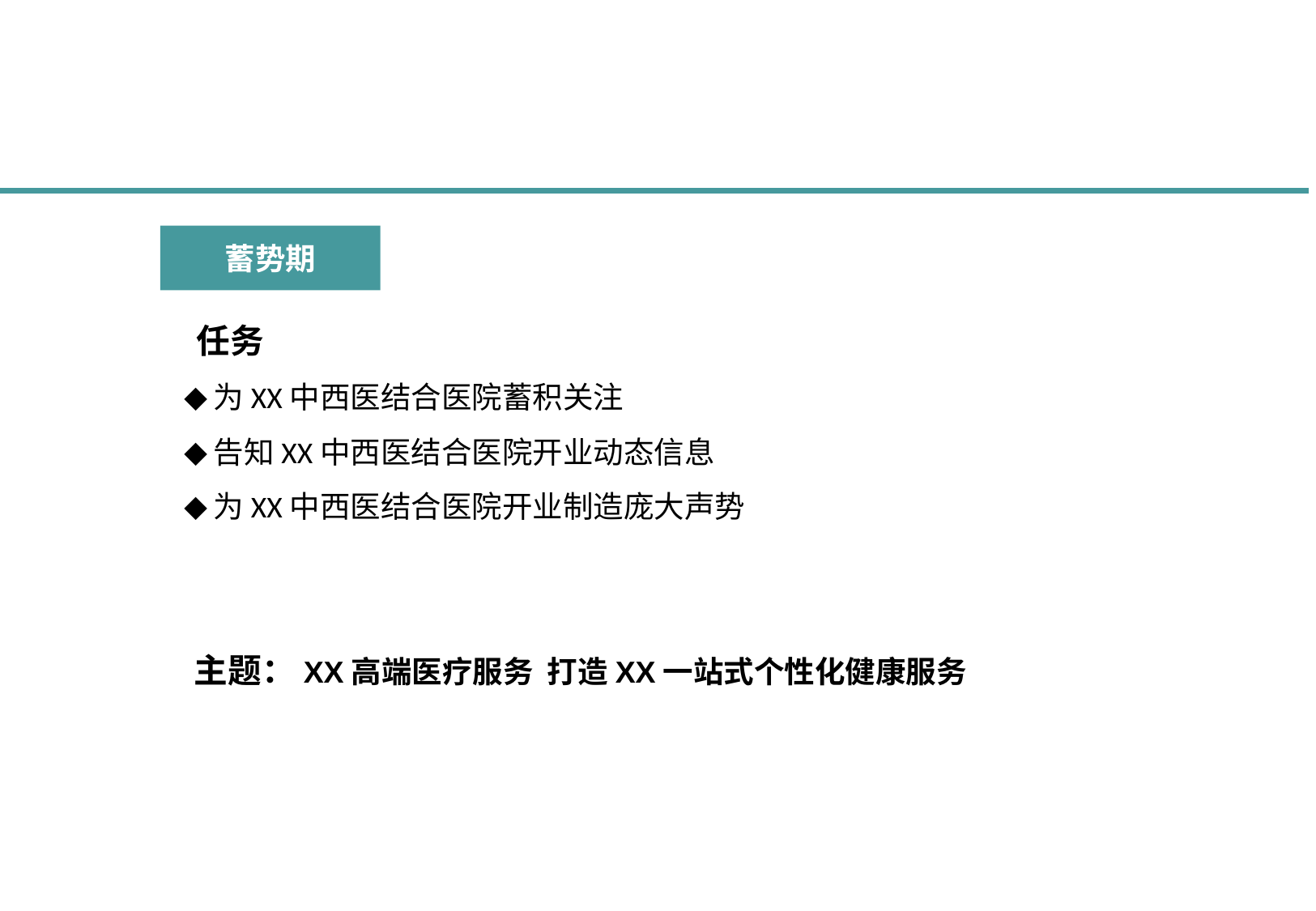

蓄势期
 任务
◆为XX中西医结合医院蓄积关注
◆告知XX中西医结合医院开业动态信息
◆为XX中西医结合医院开业制造庞大声势

主题：XX高端医疗服务  打造XX一站式个性化健康服务